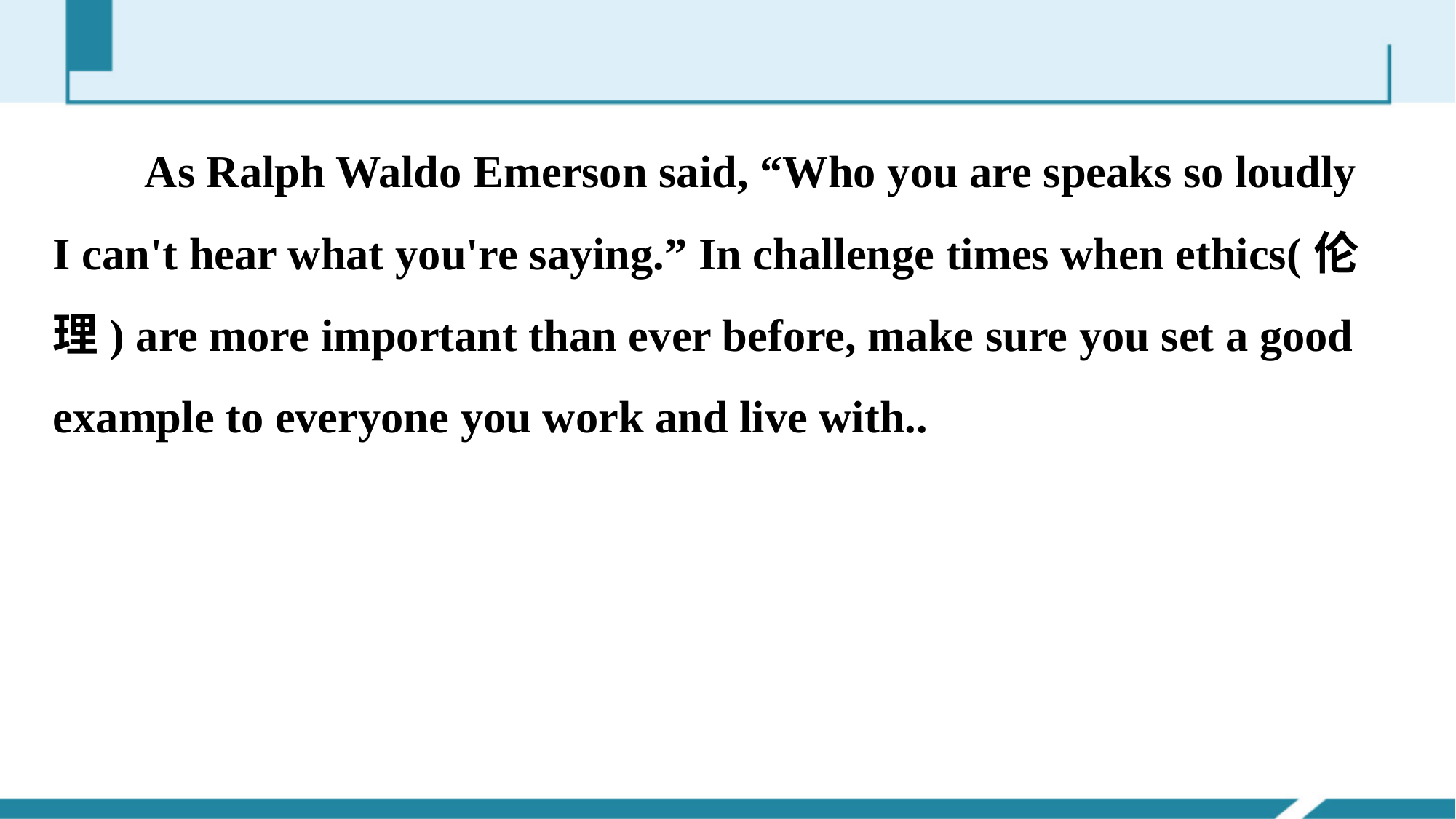

As Ralph Waldo Emerson said, “Who you are speaks so loudly I can't hear what you're saying.” In challenge times when ethics(伦理) are more important than ever before, make sure you set a good example to everyone you work and live with..